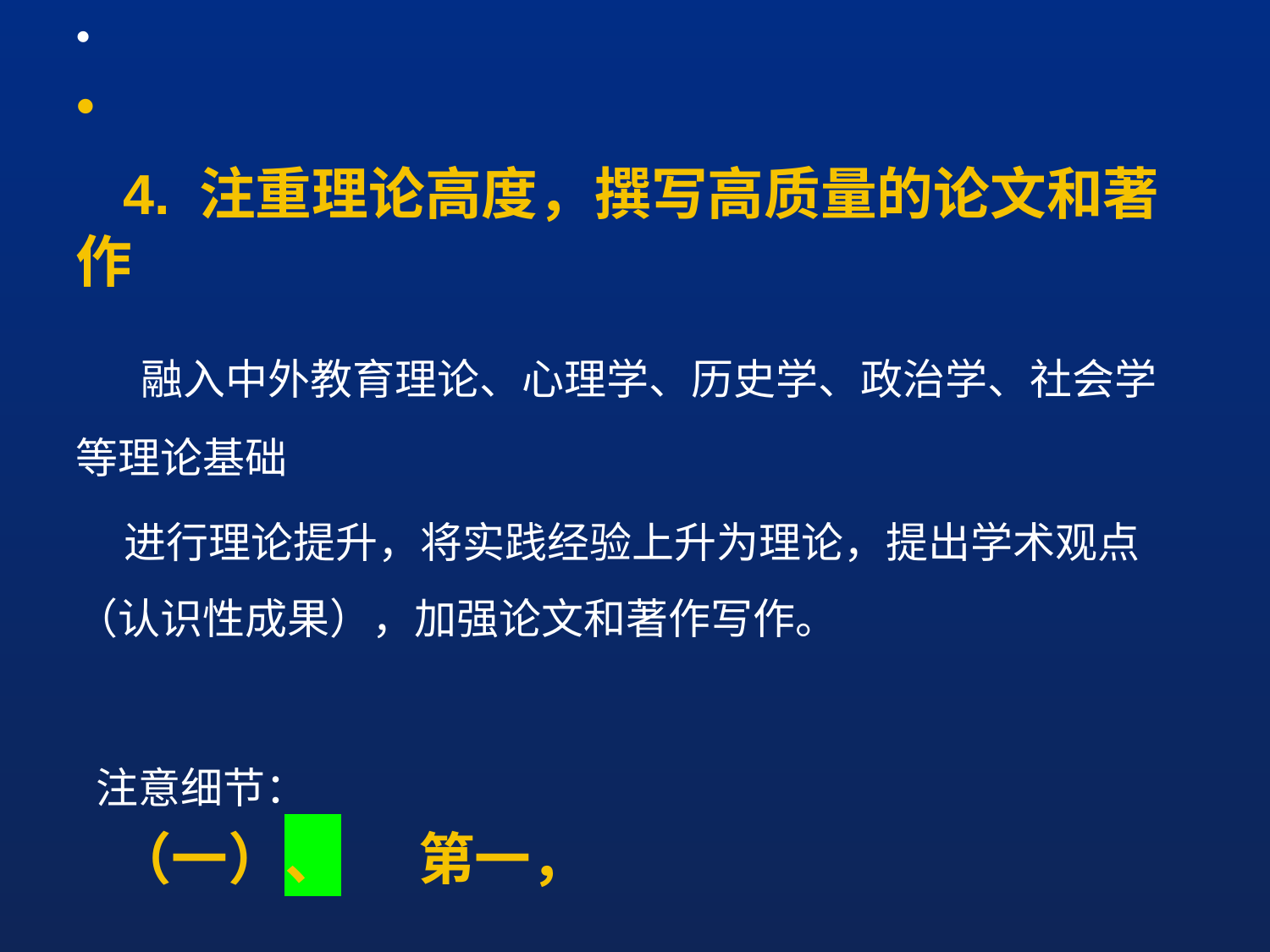

4. 注重理论高度，撰写高质量的论文和著作
    融入中外教育理论、心理学、历史学、政治学、社会学等理论基础
    进行理论提升，将实践经验上升为理论，提出学术观点（认识性成果），加强论文和著作写作。

 注意细节：
  （一）、      第一，

#